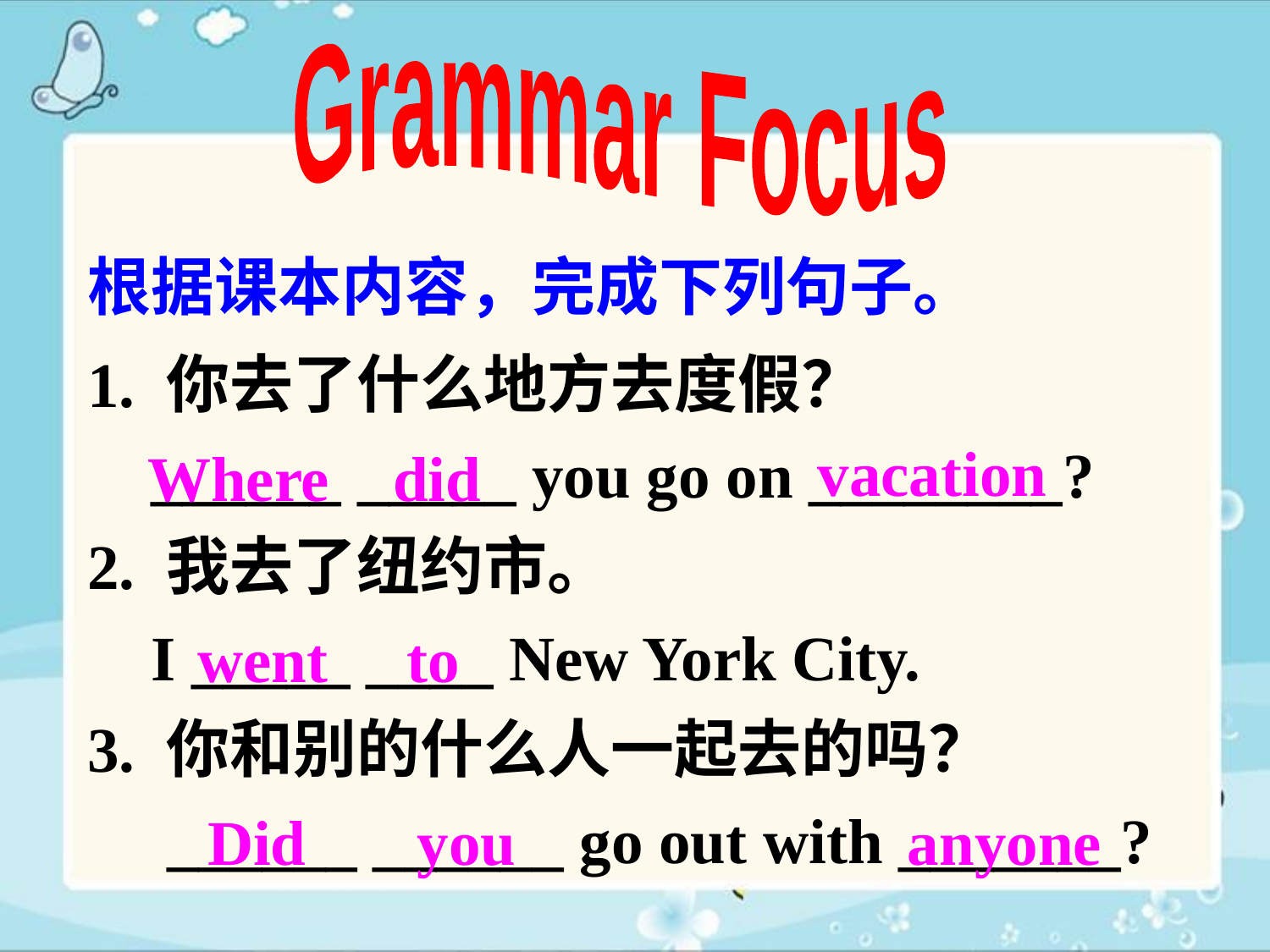

Grammar Focus
根据课本内容，完成下列句子。
1. 你去了什么地方去度假？
    ______ _____ you go on ________?
2. 我去了纽约市。
    I _____ ____ New York City.
3. 你和别的什么人一起去的吗？
     ______ ______ go out with _______?
vacation
Where    did
went     to
Did       you
anyone